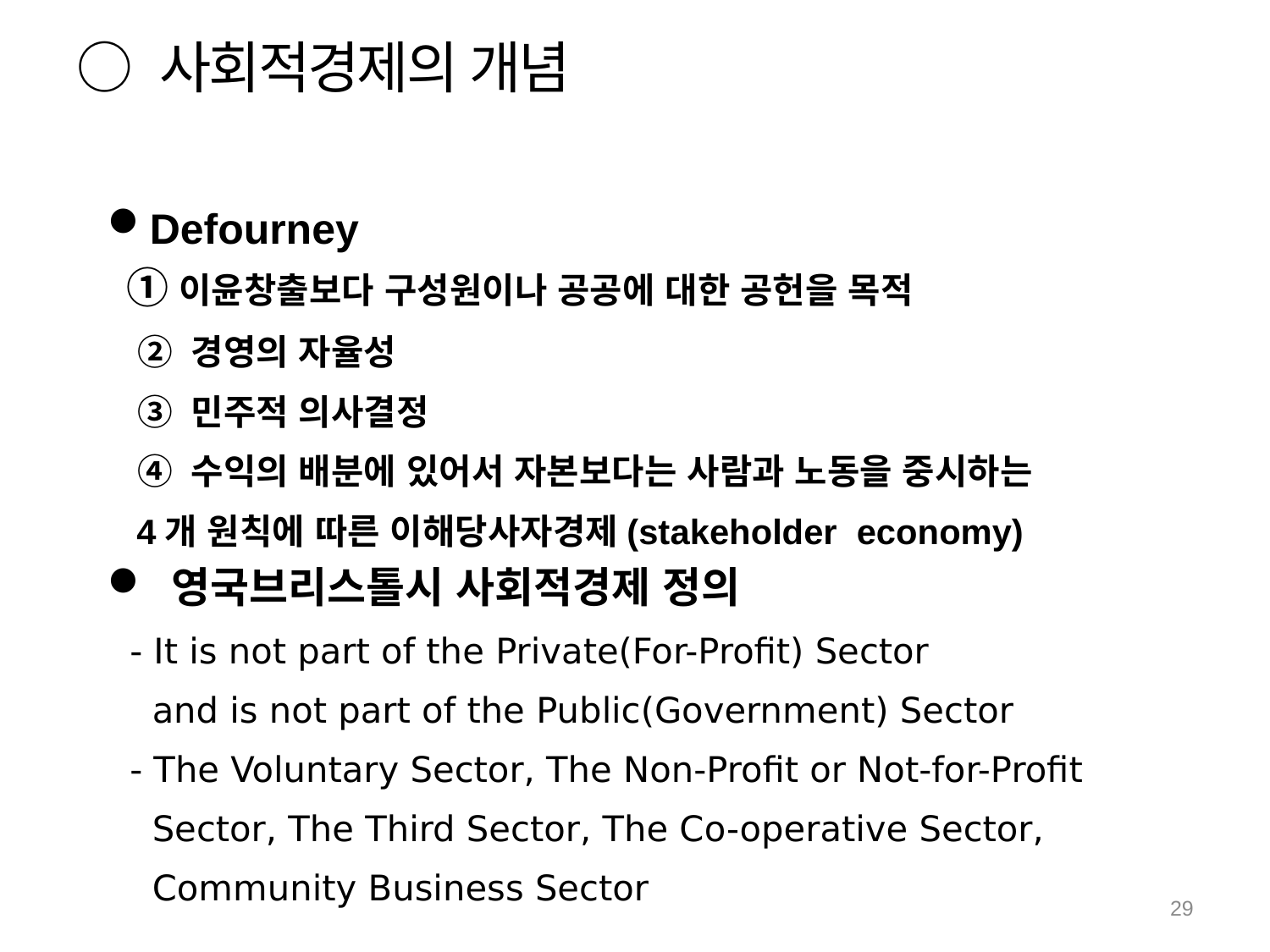

# ○ 사회적경제의 개념
Defourney
  ①이윤창출보다 구성원이나 공공에 대한 공헌을 목적
   ② 경영의 자율성
   ③ 민주적 의사결정
   ④ 수익의 배분에 있어서 자본보다는 사람과 노동을 중시하는
   4개 원칙에 따른 이해당사자경제(stakeholder  economy)
 영국브리스톨시 사회적경제 정의
  - It is not part of the Private(For-Profit) Sector
    and is not part of the Public(Government) Sector
  - The Voluntary Sector, The Non-Profit or Not-for-Profit
    Sector, The Third Sector, The Co-operative Sector,
    Community Business Sector
29